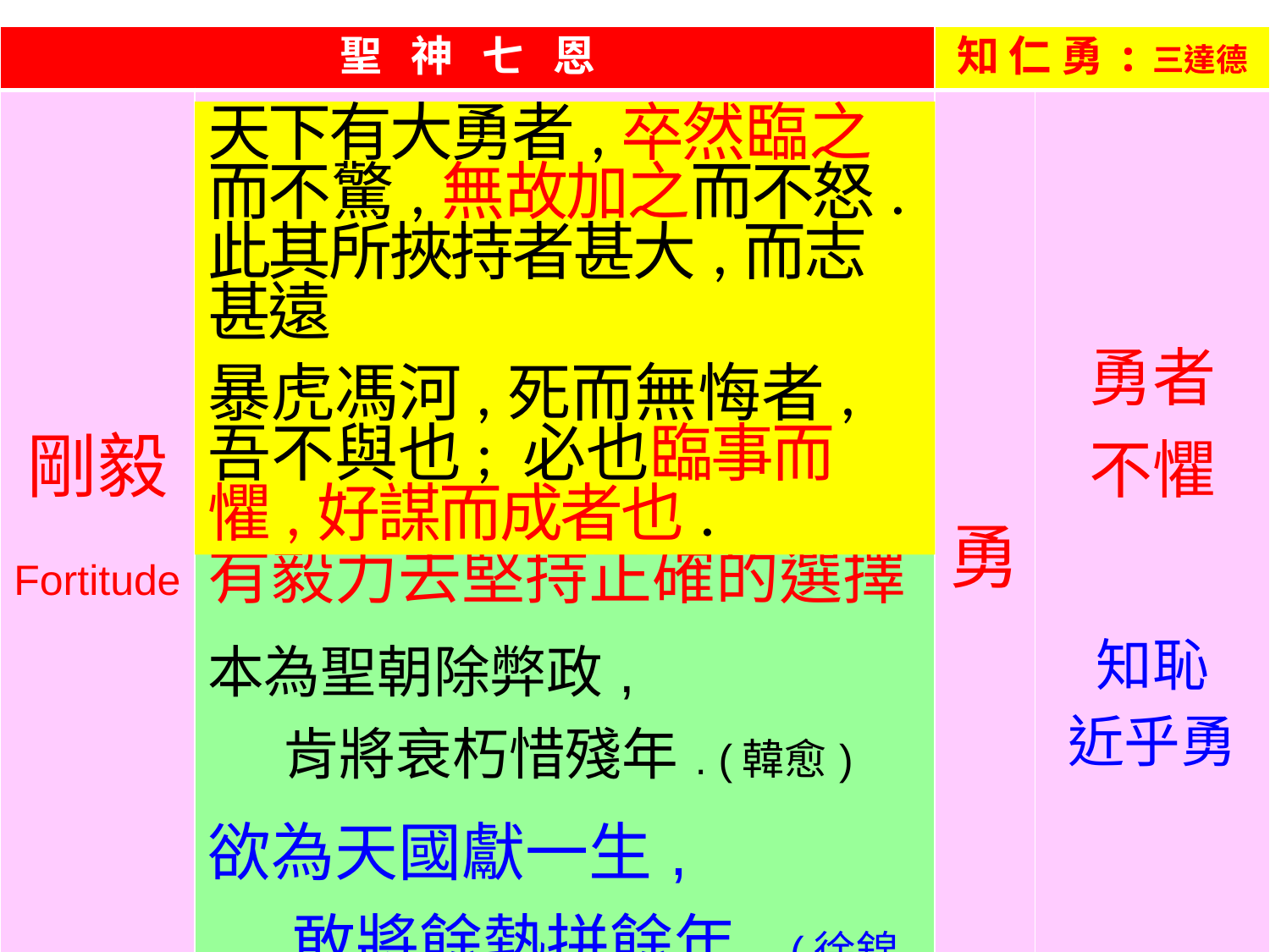

| 聖 神 七 恩 |  | 知 仁 勇:三達德 |  |
| --- | --- | --- | --- |
| 剛毅 Fortitude |  | 勇 | 勇者 不懼 知恥 近乎勇 |
|  |  | 知 |  |
|  |  |  |  |
|  |  |  |  |
| 剛毅 fortitude | 有毅力去堅持正確的選擇 本為聖朝除弊政, 肯將衰朽惜殘年. (韓愈) 欲為天國獻一生, 敢將餘熱拼餘年. (徐錦堯) | 勇 | 勇者不懼 知恥 近乎勇 |
天下有大勇者,卒然臨之而不驚,無故加之而不怒.此其所挾持者甚大,而志甚遠
暴虎馮河,死而無悔者,吾不與也; 必也臨事而懼,好謀而成者也.